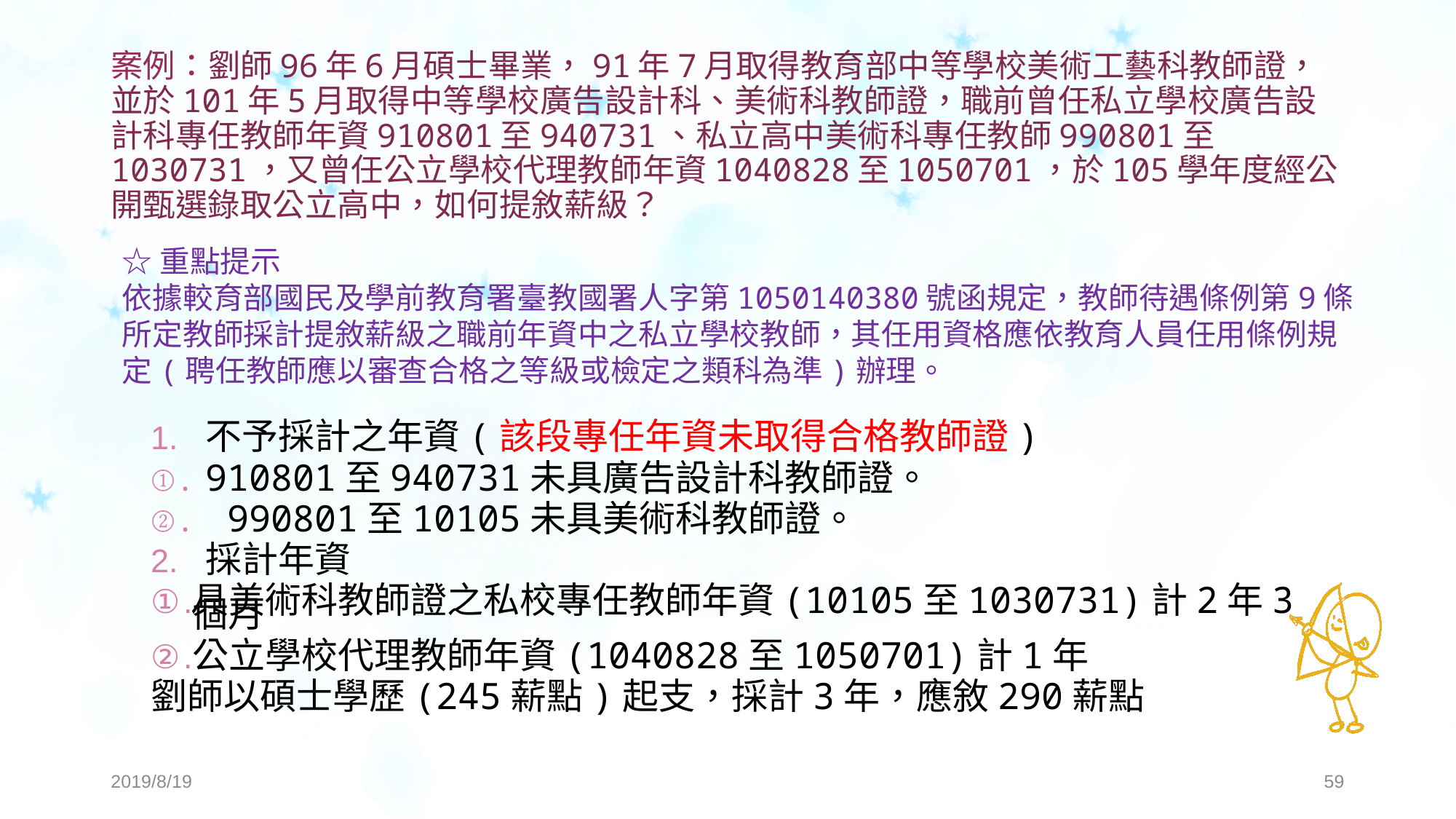

# 案例：劉師96年6月碩士畢業，91年7月取得教育部中等學校美術工藝科教師證，並於101年5月取得中等學校廣告設計科、美術科教師證，職前曾任私立學校廣告設計科專任教師年資910801至940731、私立高中美術科專任教師990801至1030731，又曾任公立學校代理教師年資1040828至1050701，於105學年度經公開甄選錄取公立高中，如何提敘薪級？
☆重點提示
依據較育部國民及學前教育署臺教國署人字第1050140380號函規定，教師待遇條例第9條所定教師採計提敘薪級之職前年資中之私立學校教師，其任用資格應依教育人員任用條例規定(聘任教師應以審查合格之等級或檢定之類科為準)辦理。

不予採計之年資(該段專任年資未取得合格教師證)
910801至940731未具廣告設計科教師證。
 990801至10105未具美術科教師證。
採計年資
具美術科教師證之私校專任教師年資(10105至1030731)計2年3個月
公立學校代理教師年資(1040828至1050701)計1年
劉師以碩士學歷(245薪點)起支，採計3年，應敘290薪點
2019/8/19
59